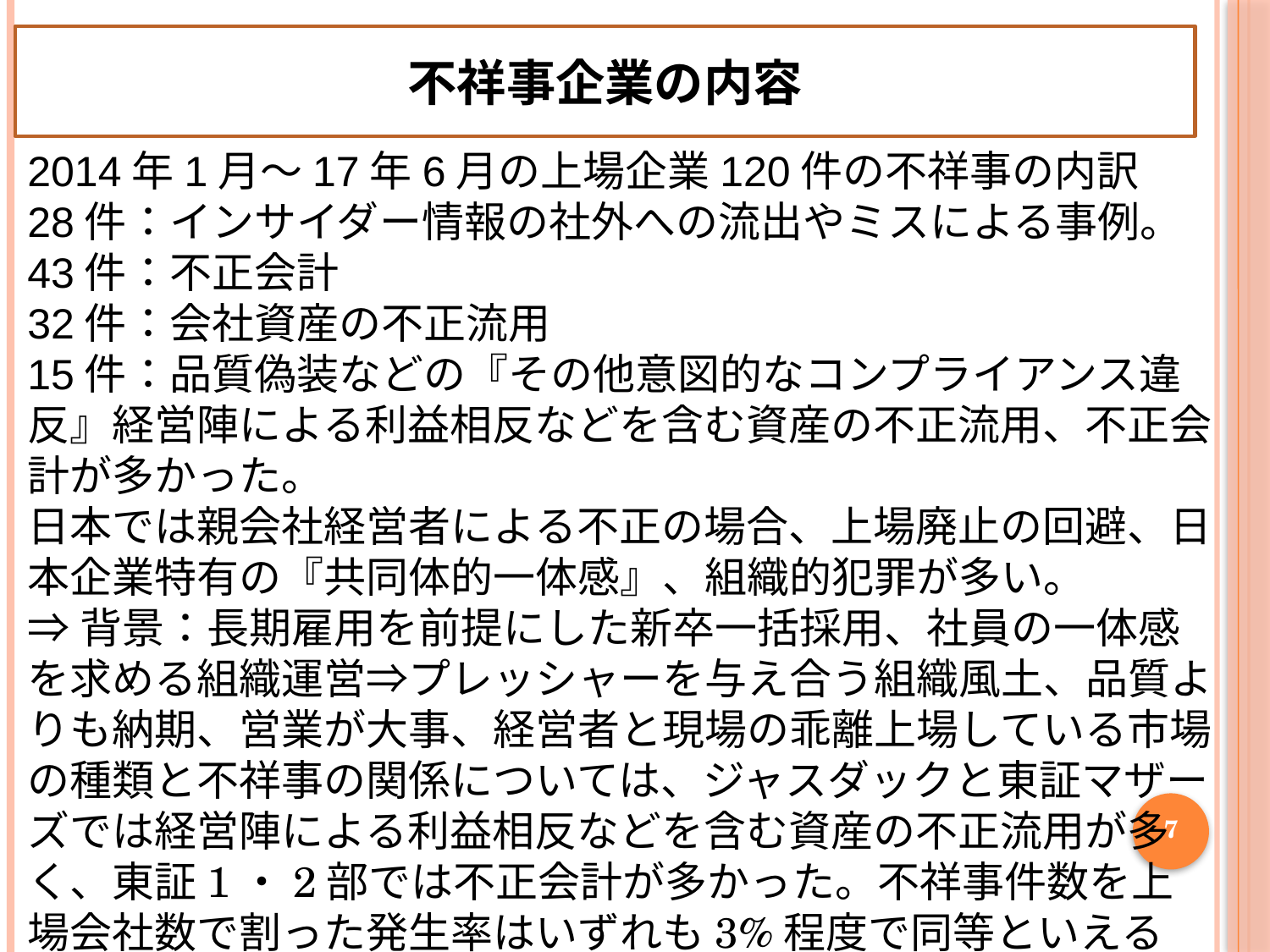

不祥事企業の内容
2014年1月～17年6月の上場企業120件の不祥事の内訳
28件：インサイダー情報の社外への流出やミスによる事例。
43件：不正会計
32件：会社資産の不正流用
15件：品質偽装などの『その他意図的なコンプライアンス違反』経営陣による利益相反などを含む資産の不正流用、不正会計が多かった。
日本では親会社経営者による不正の場合、上場廃止の回避、日本企業特有の『共同体的一体感』、組織的犯罪が多い。
⇒背景：長期雇用を前提にした新卒一括採用、社員の一体感を求める組織運営⇒プレッシャーを与え合う組織風土、品質よりも納期、営業が大事、経営者と現場の乖離上場している市場の種類と不祥事の関係については、ジャスダックと東証マザーズでは経営陣による利益相反などを含む資産の不正流用が多く、東証1・2部では不正会計が多かった。不祥事件数を上場会社数で割った発生率はいずれも3%程度で同等といえるhttps://www.nikkei.com/article/DGXMZO24920720R21C17A2XV3000/
7